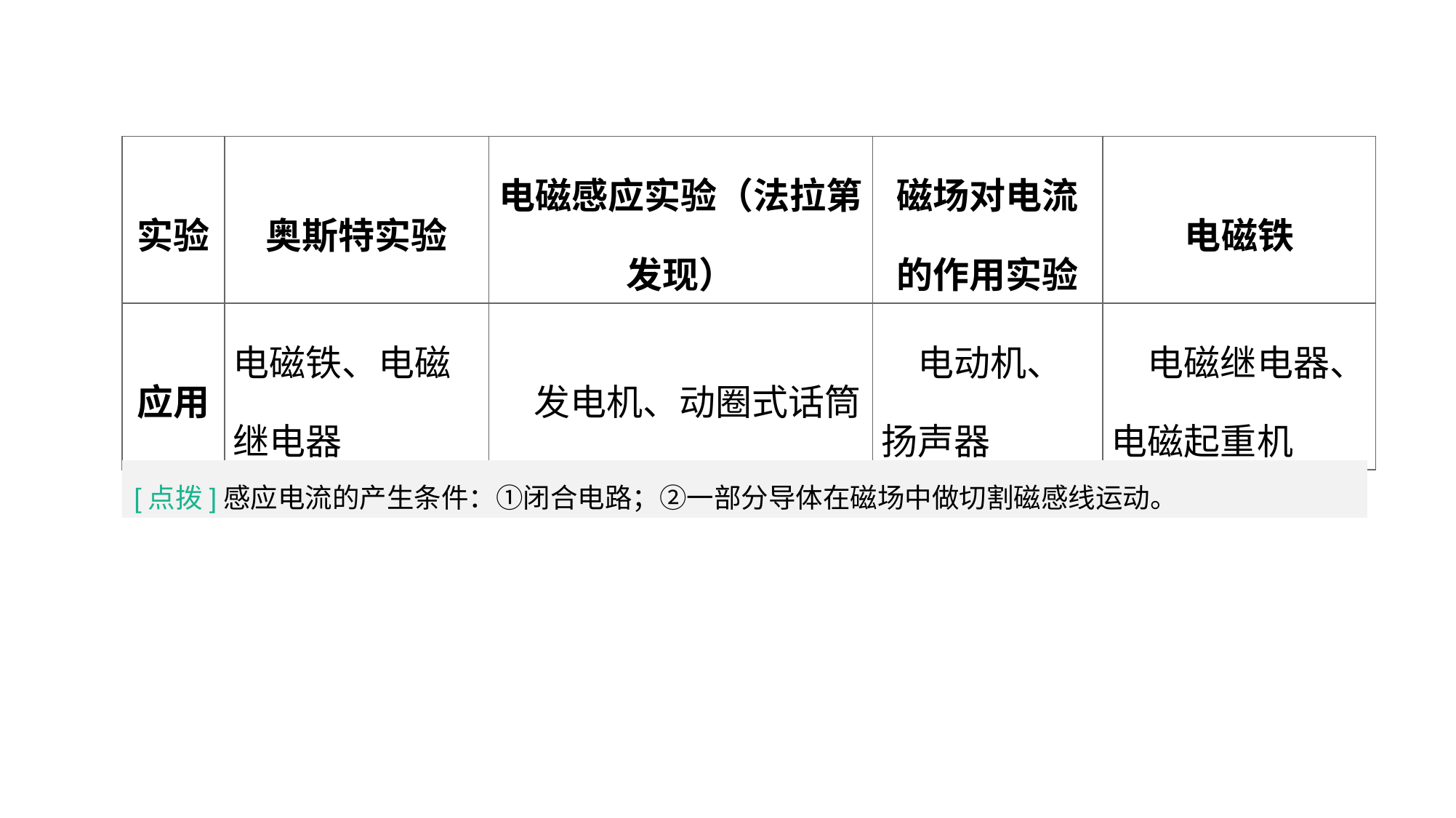

| 实验 | 奥斯特实验 | 电磁感应实验（法拉第发现） | 磁场对电流的作用实验 | 电磁铁 |
| --- | --- | --- | --- | --- |
| 应用 | 电磁铁、电磁继电器 | 发电机、动圈式话筒 | 电动机、扬声器 | 电磁继电器、电磁起重机 |
教材梳理 夯实基础
 [点拨]感应电流的产生条件：①闭合电路；②一部分导体在磁场中做切割磁感线运动。